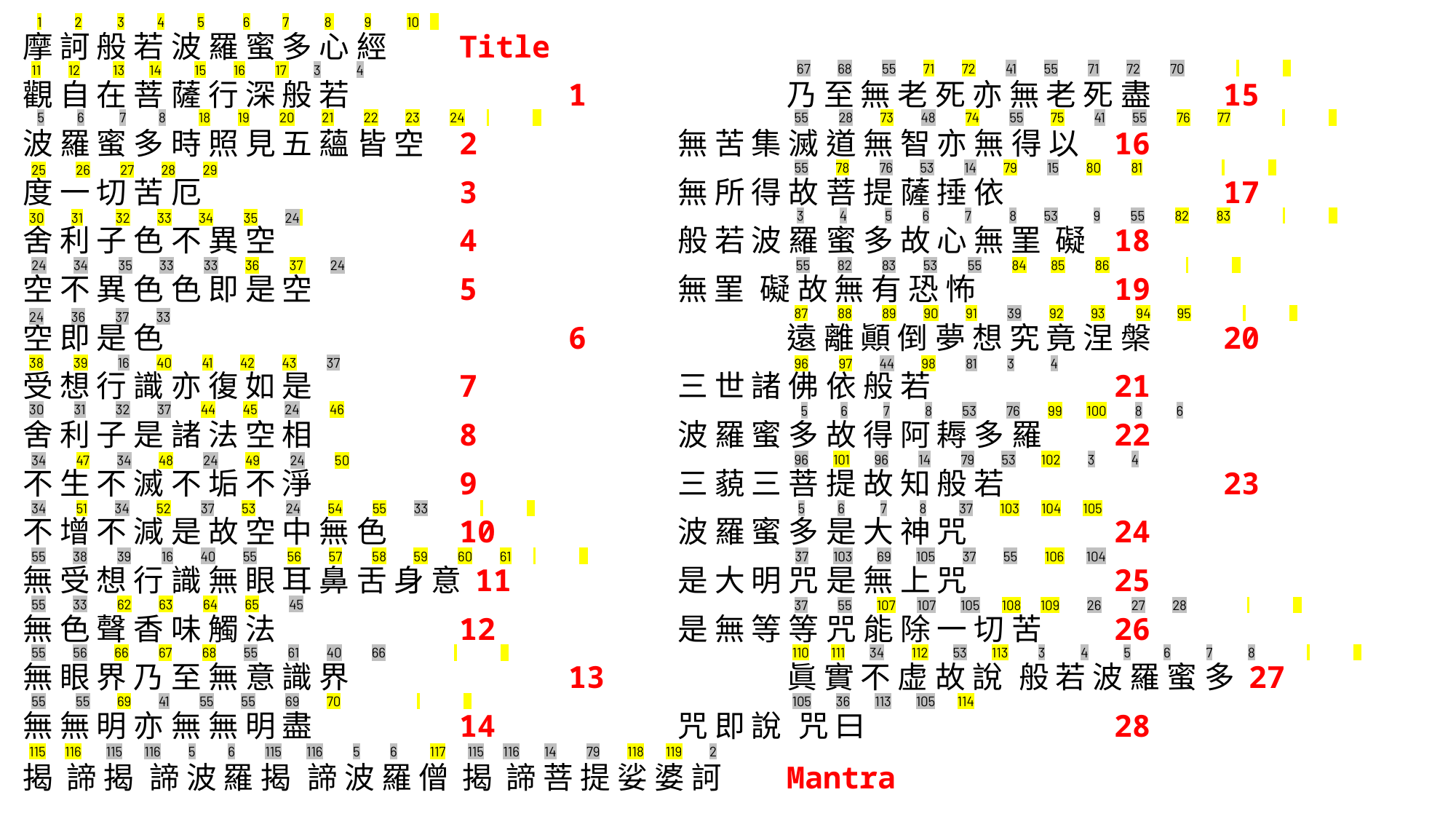

1            2             3            4            5              6            7             8            9             10
摩 訶 般 若 波 羅 蜜 多 心 經  	Title
觀 自 在 菩 薩 行 深 般 若  		1	 	乃 至 無 老 死 亦 無 老 死 盡  	15
波 羅 蜜 多 時 照 見 五 蘊 皆 空  	2	 	無 苦 集 滅 道 無 智 亦 無 得 以  	16
度 一 切 苦 厄  			3	 	無 所 得 故 菩 提 薩 捶 依  		17
舍 利 子 色 不 異 空  		4	 	般 若 波 羅 蜜 多 故 心 無 罣  礙  	18
空 不 異 色 色 即 是 空  		5	 	無 罣   礙 故 無 有 恐 怖  		19
空 即 是 色  				6	 	遠 離 顚 倒 夢 想 究 竟 涅 槃  	20
受 想 行 識 亦 復 如 是  		7	 	三 世 諸 佛 依 般 若  		21
舍 利 子 是 諸 法 空 相  		8	 	波 羅 蜜 多 故 得 阿 耨 多 羅  	22
不 生 不 滅 不 垢 不 淨  		9	 	三 藐 三 菩 提 故 知 般 若  		23
不 增 不 減 是 故 空 中 無 色  	10	 	波 羅 蜜 多 是 大 神 咒  		24
無 受 想 行 識 無 眼 耳 鼻 舌 身 意 11	 	是 大 明 咒 是 無 上 咒  		25
無 色 聲 香 味 觸 法  		12	 	是 無 等 等 咒 能 除 一 切 苦  	26
無 眼 界 乃 至 無 意 識 界  		13	 	眞 實 不 虚 故 說   般 若 波 羅 蜜 多 27
無 無 明 亦 無 無 明 盡  		14	 	咒 即 說   咒 曰  			28
揭  諦 揭   諦 波 羅 揭   諦 波 羅 僧  揭  諦 菩 提 娑 婆 訶  	Mantra
67          68           55          71          72           41          55           71          72           70
11          12            13         14            15          16           17          3             4
5            6             7            8            18          19           20          21           22          23           24
55           28          73          48           74           55          75           41          55           76          77
55          78           76          53           14          79           15          80           81
25           26           27          28          29
3             4              5           6             7              8          53             9           55           82          83
30          31            32          33          34           35          24
55          82           83          53           55           84         85           86
24          34           35          33           33          36           37          24
87           88           89          90          91           39           92          93            94          95
24          36           37          33
38           39           16          40           41          42          43           37
96           97          44          98           81           3              4
30           31           32          37           44          45          24           46
5            6             7             8           53           76           99         100           8             6
96         101         96           14           79          53          102          3              4
34           47          34          48           24          49           24           50
34           51          34          52           37          53           24          54           55          33
   5            6             7            8            37          103        104        105
55          38           39           16          40          55           56          57           58          59           60          61
37         103         69         105          37          55          106        104
55          33           62          63           64          65           45
37           55         107        107         105        108       109          26           27          28
110        111         34          112         53         113           3             4             5            6             7             8
55          56          66           67           68          55           61          40           66
55           55          69          41           55          55           69          70
105         36         113         105        114
115       116         115        116          5            6           115         116           5           6            117        115       116         14           79          118        119          2